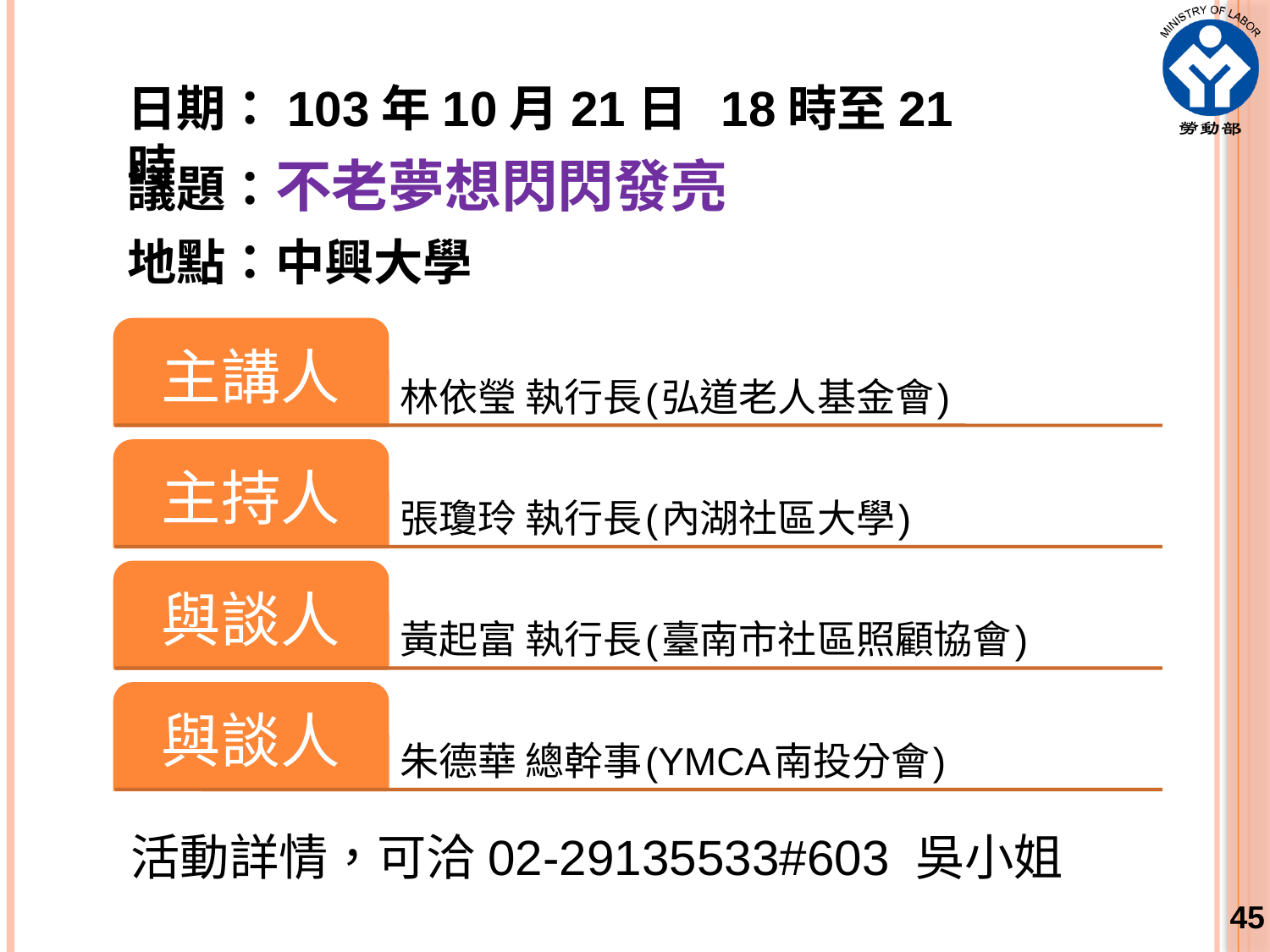

日期：103年10月21日  18時至21時
議題：不老夢想閃閃發亮
地點：中興大學
主講人
主持人
與談人
與談人
林依瑩 執行長(弘道老人基金會)
張瓊玲 執行長(內湖社區大學)
黃起富 執行長(臺南市社區照顧協會)
朱德華 總幹事(YMCA南投分會)
活動詳情，可洽02-29135533#603 吳小姐
45